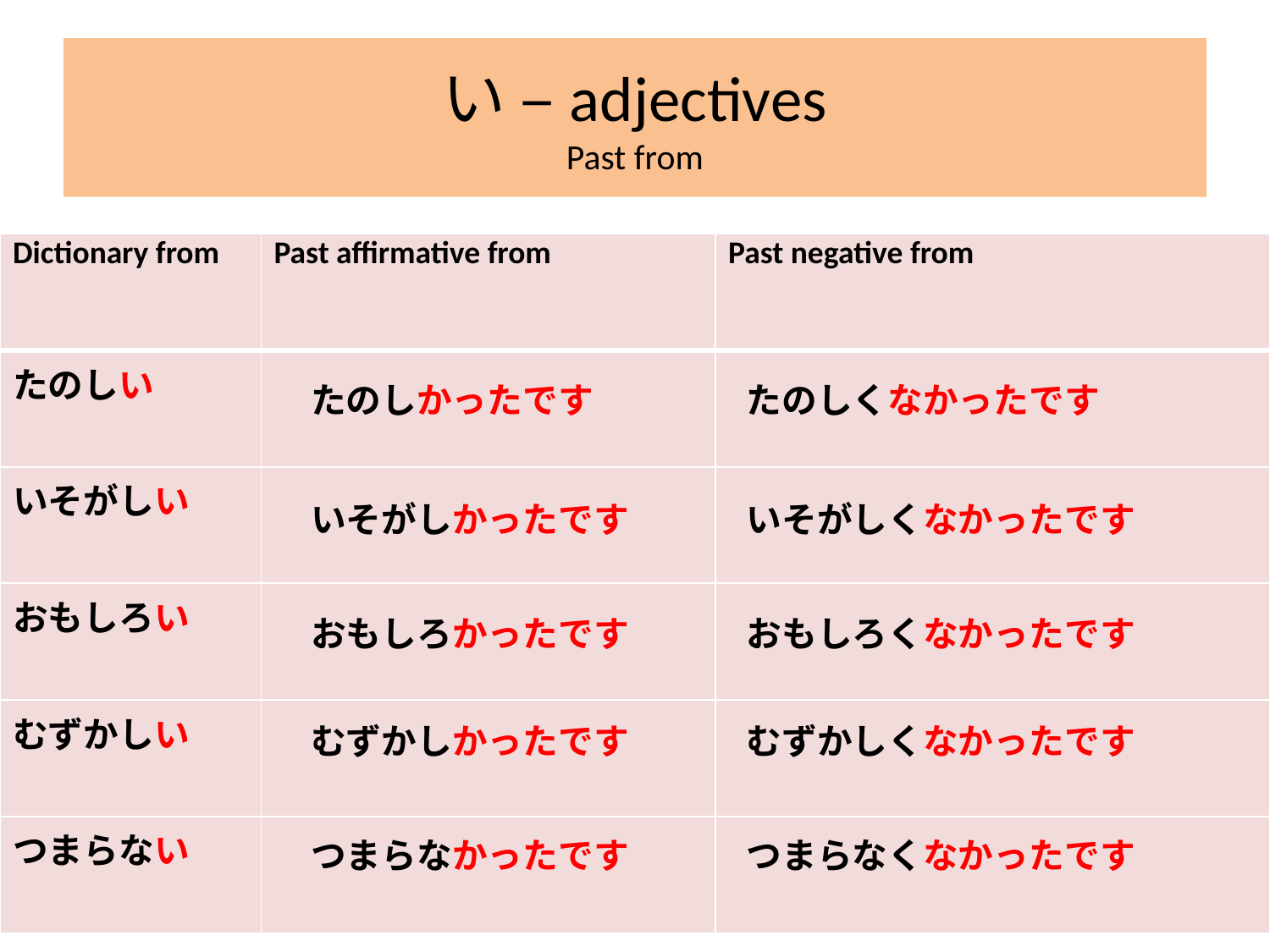

# い –adjectives Past from
| Dictionary from | Past affirmative from | Past negative from |
| --- | --- | --- |
| たのしい |  |  |
| いそがしい |  |  |
| おもしろい |  |  |
| むずかしい |  |  |
| つまらない |  |  |
たのしかったです
たのしくなかったです
いそがしかったです
いそがしくなかったです
おもしろかったです
おもしろくなかったです
むずかしかったです
むずかしくなかったです
つまらなかったです
つまらなくなかったです
12